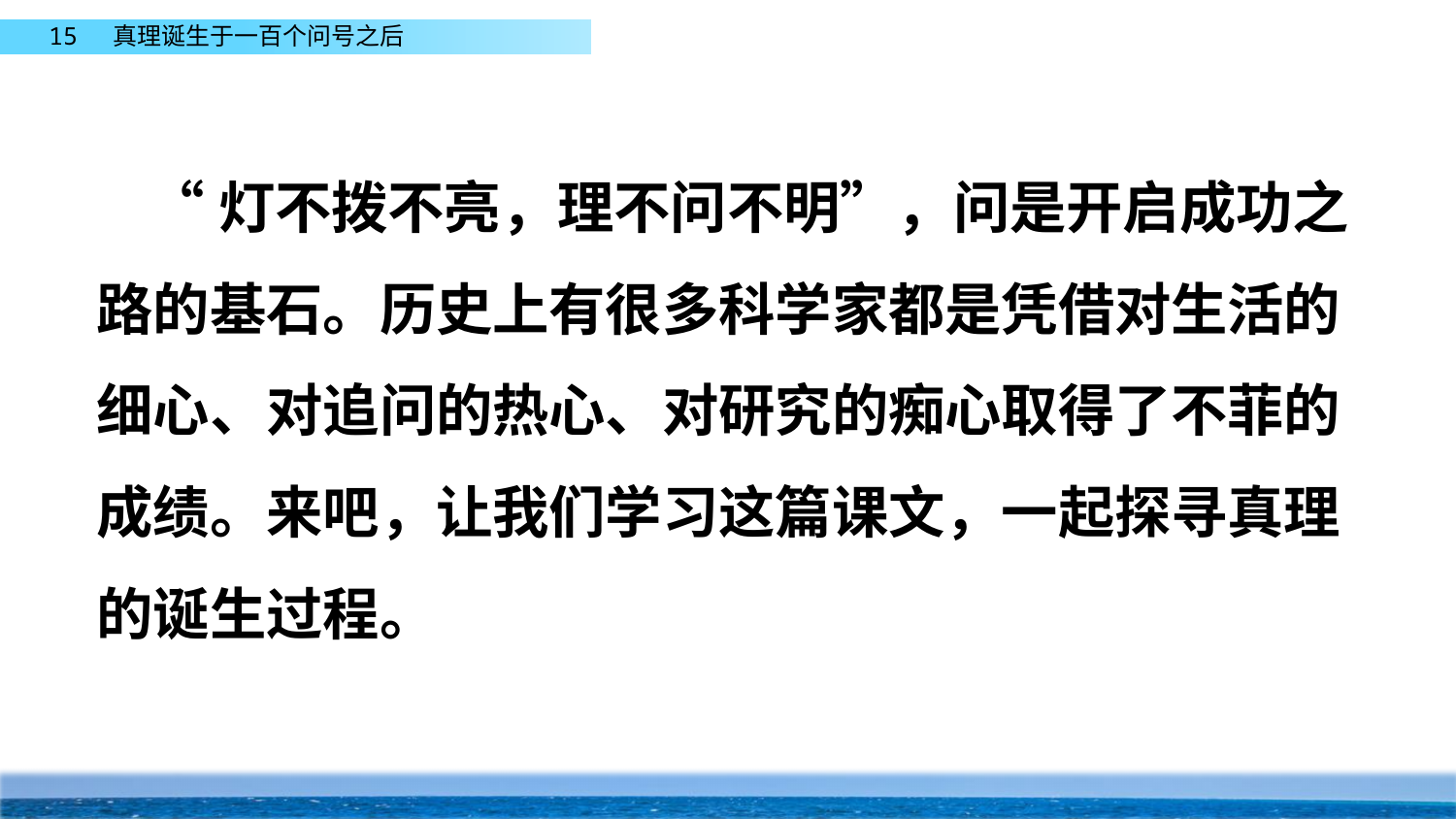

“灯不拨不亮，理不问不明”，问是开启成功之路的基石。历史上有很多科学家都是凭借对生活的细心、对追问的热心、对研究的痴心取得了不菲的成绩。来吧，让我们学习这篇课文，一起探寻真理的诞生过程。